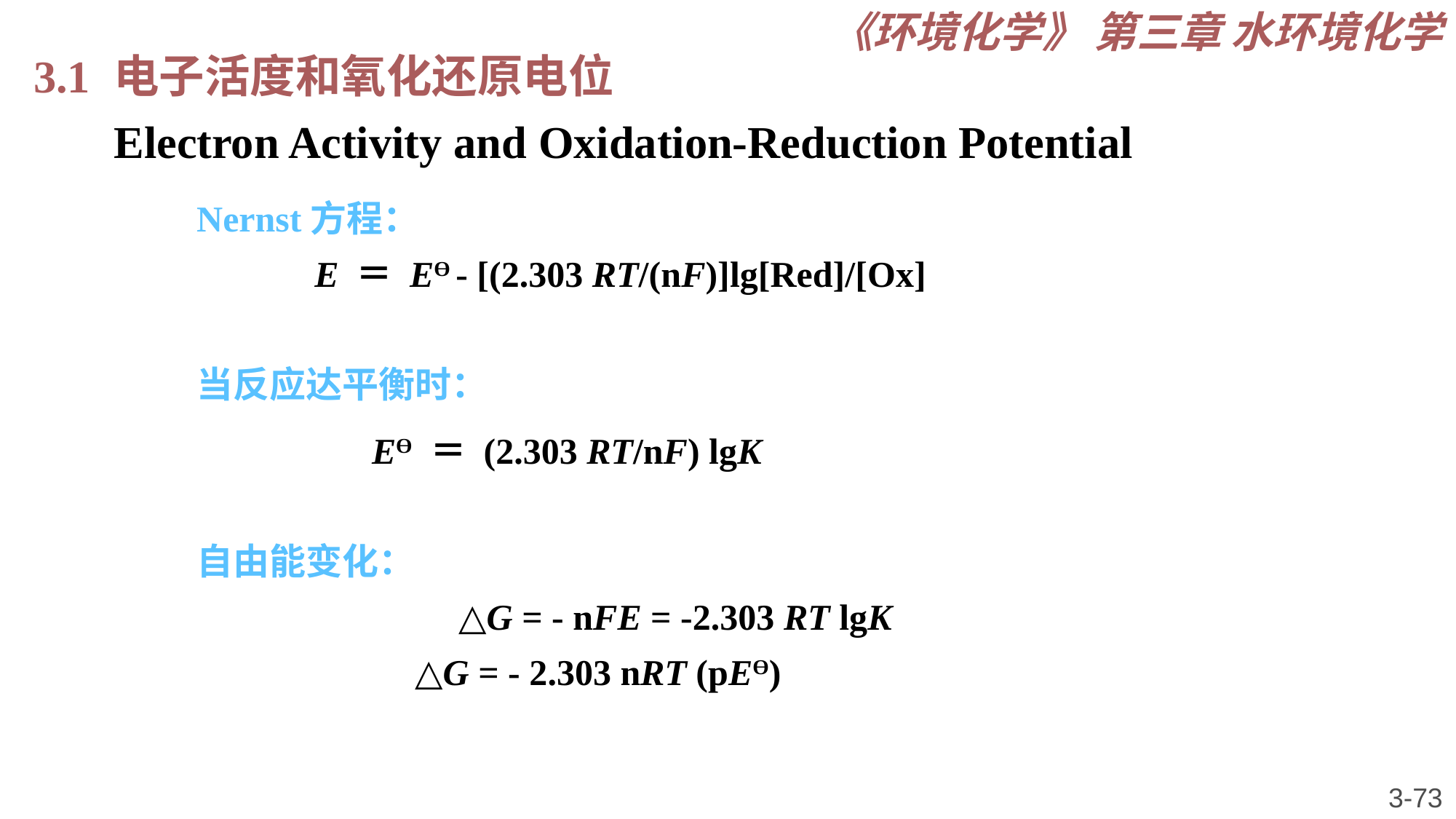

《环境化学》 第三章 水环境化学
3.1 电子活度和氧化还原电位
       Electron Activity and Oxidation-Reduction Potential
Nernst方程：
　　　E ＝ EӨ - [(2.303 RT/(nF)]lg[Red]/[Ox]

当反应达平衡时：
　　　       EӨ ＝ (2.303 RT/nF) lgK

自由能变化：
            △G = - nFE = -2.303 RT lgK
                        △G = - 2.303 nRT (pEӨ)

3-73